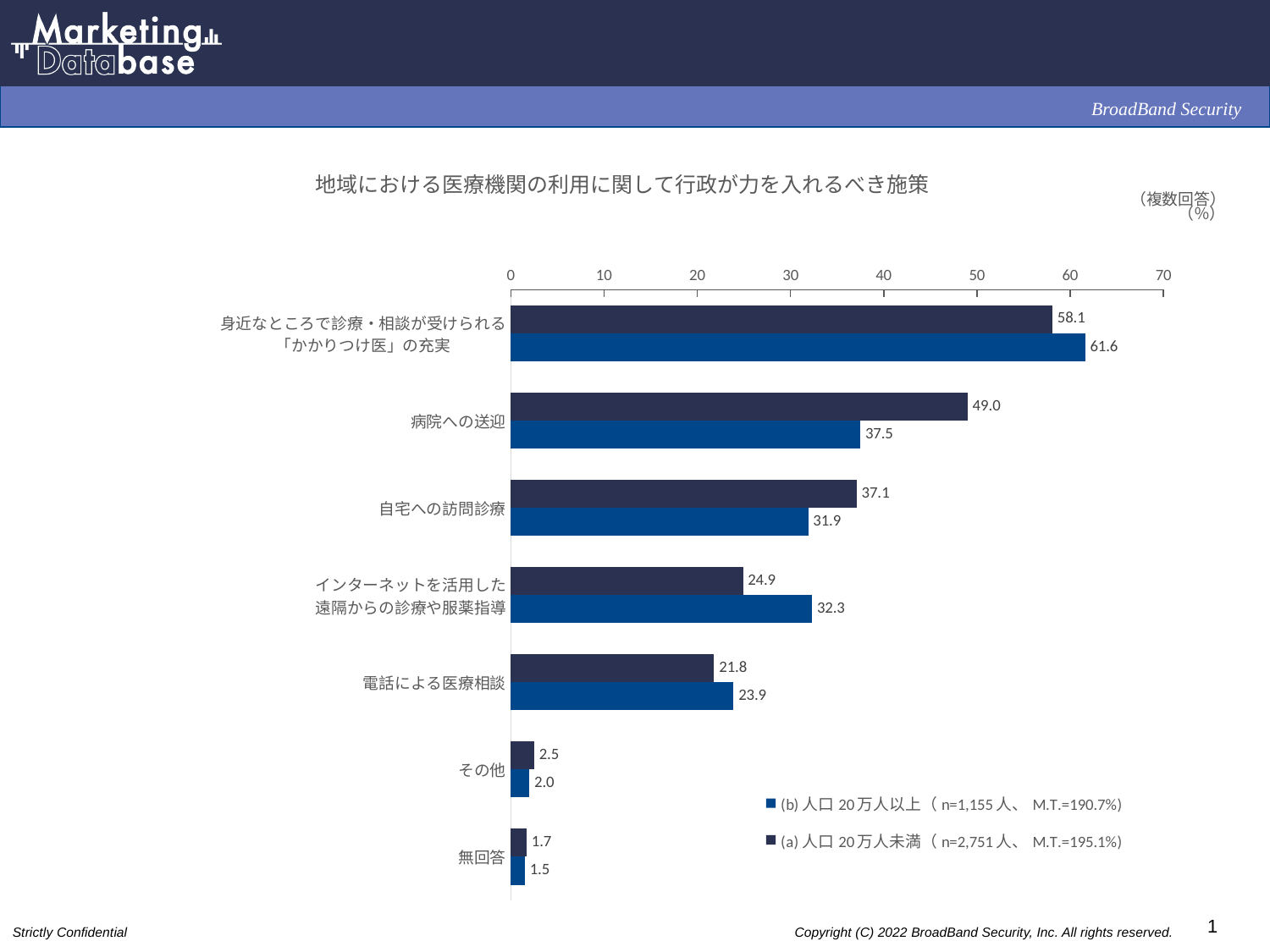

### Chart: 地域における医療機関の利用に関して行政が力を入れるべき施策

| Category | (a)人口20万人未満（n=2,751人、M.T.=195.1%) | (b)人口20万人以上（n=1,155人、M.T.=190.7%) |
|---|---|---|
| 身近なところで診療・相談が受けられる
「かかりつけ医」の充実 | 58.1 | 61.6 |
| 病院への送迎 | 49.0 | 37.5 |
| 自宅への訪問診療 | 37.1 | 31.9 |
| インターネットを活用した
遠隔からの診療や服薬指導 | 24.9 | 32.3 |
| 電話による医療相談 | 21.8 | 23.9 |
| その他 | 2.5 | 2.0 |
| 無回答 | 1.7 | 1.5 |